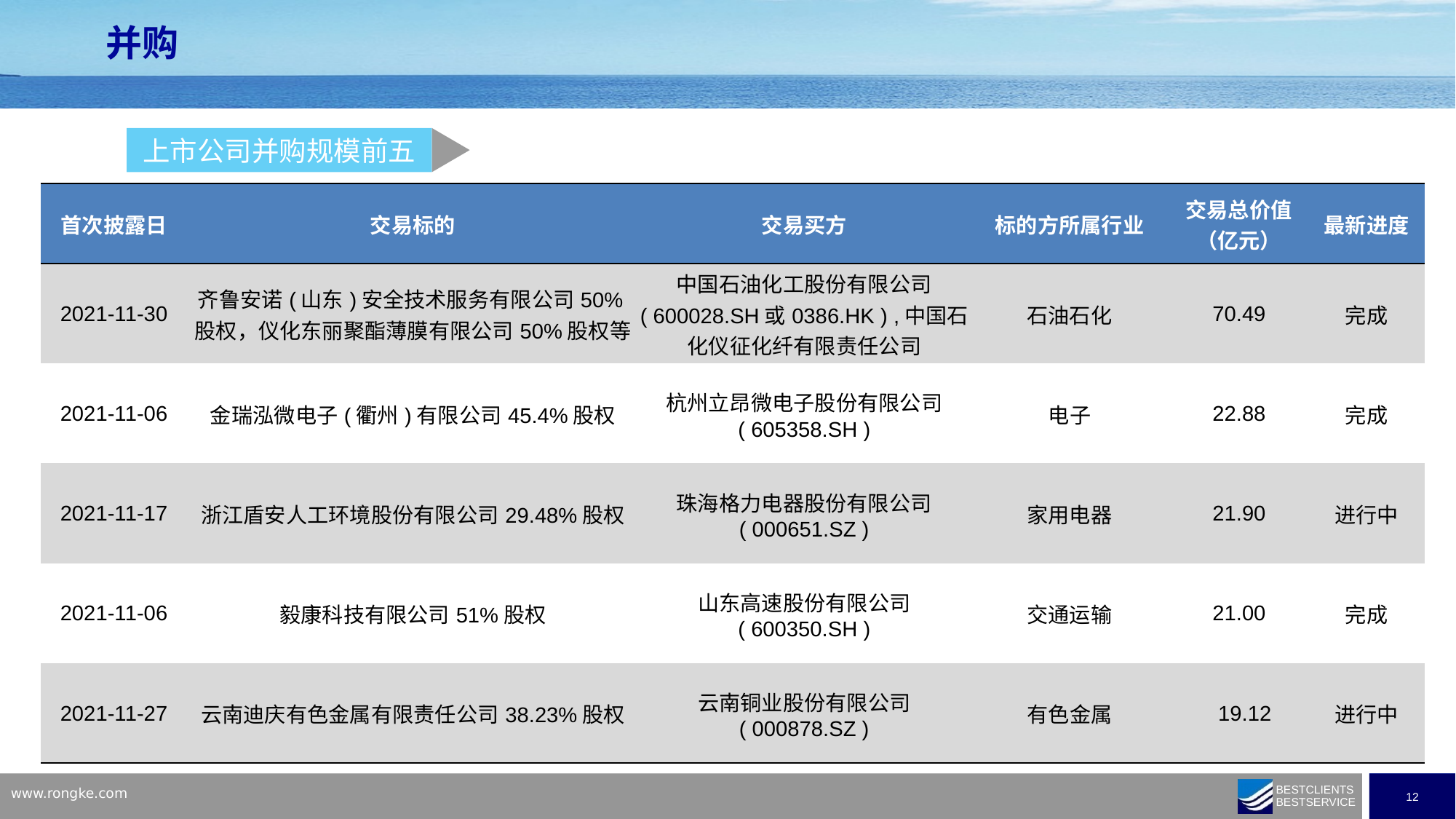

并购

上市公司并购规模前五
| 首次披露日 | 交易标的 | 交易买方 | 标的方所属行业 | 交易总价值 （亿元） | 最新进度 |
| --- | --- | --- | --- | --- | --- |
| 2021-11-30 | 齐鲁安诺(山东)安全技术服务有限公司50%股权，仪化东丽聚酯薄膜有限公司50%股权等 | 中国石油化工股份有限公司 ( 600028.SH或0386.HK ) ,中国石化仪征化纤有限责任公司 | 石油石化 | 70.49 | 完成 |
| 2021-11-06 | 金瑞泓微电子(衢州)有限公司45.4%股权 | 杭州立昂微电子股份有限公司 ( 605358.SH ) | 电子 | 22.88 | 完成 |
| 2021-11-17 | 浙江盾安人工环境股份有限公司29.48%股权 | 珠海格力电器股份有限公司 ( 000651.SZ ) | 家用电器 | 21.90 | 进行中 |
| 2021-11-06 | 毅康科技有限公司51%股权 | 山东高速股份有限公司 ( 600350.SH ) | 交通运输 | 21.00 | 完成 |
| 2021-11-27 | 云南迪庆有色金属有限责任公司38.23%股权 | 云南铜业股份有限公司 ( 000878.SZ ) | 有色金属 | 19.12 | 进行中 |